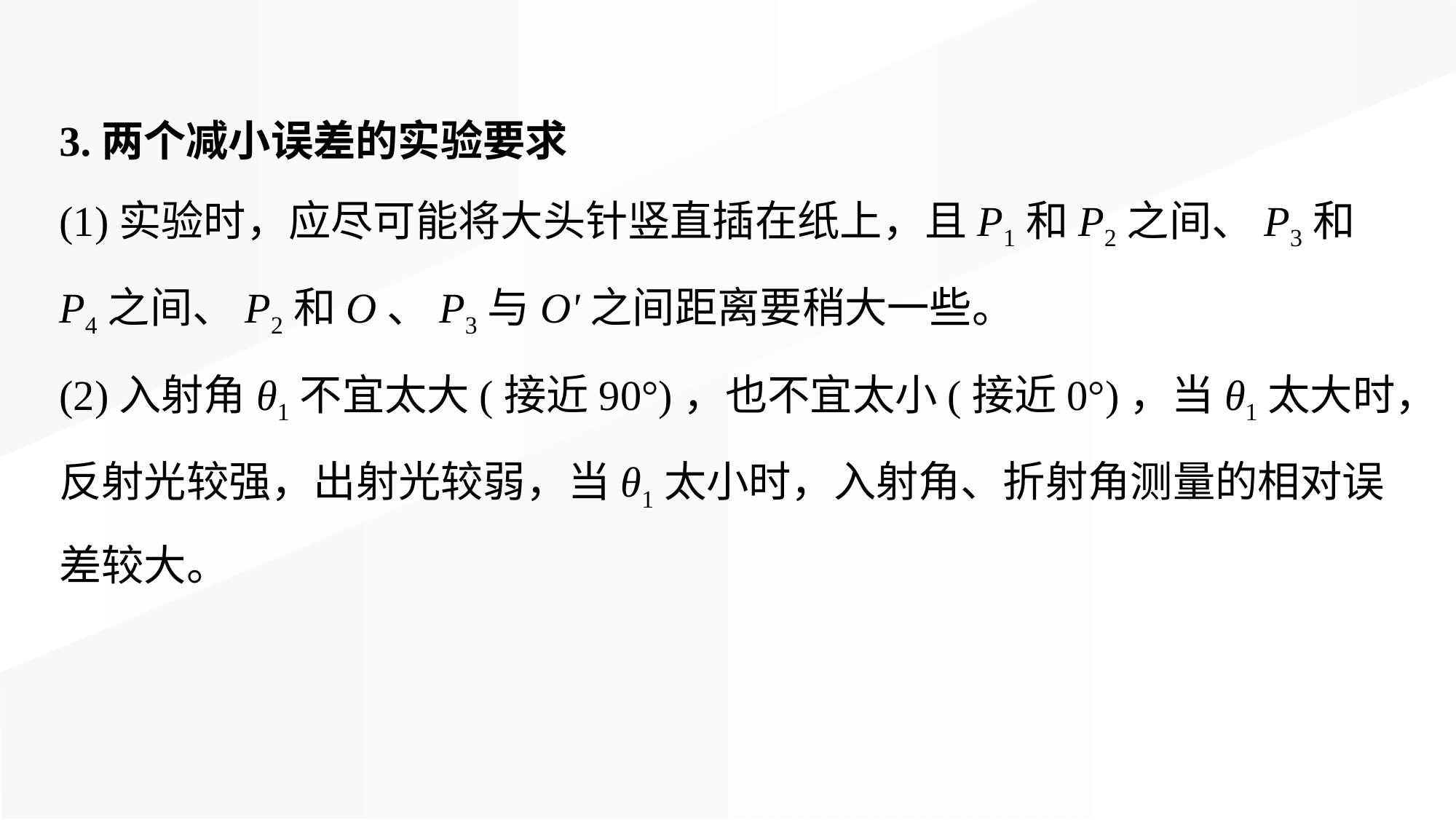

3.两个减小误差的实验要求
(1)实验时，应尽可能将大头针竖直插在纸上，且P1和P2之间、P3和P4之间、P2和O、P3与O'之间距离要稍大一些。
(2)入射角θ1不宜太大(接近90°)，也不宜太小(接近0°)，当θ1太大时，反射光较强，出射光较弱，当θ1太小时，入射角、折射角测量的相对误差较大。